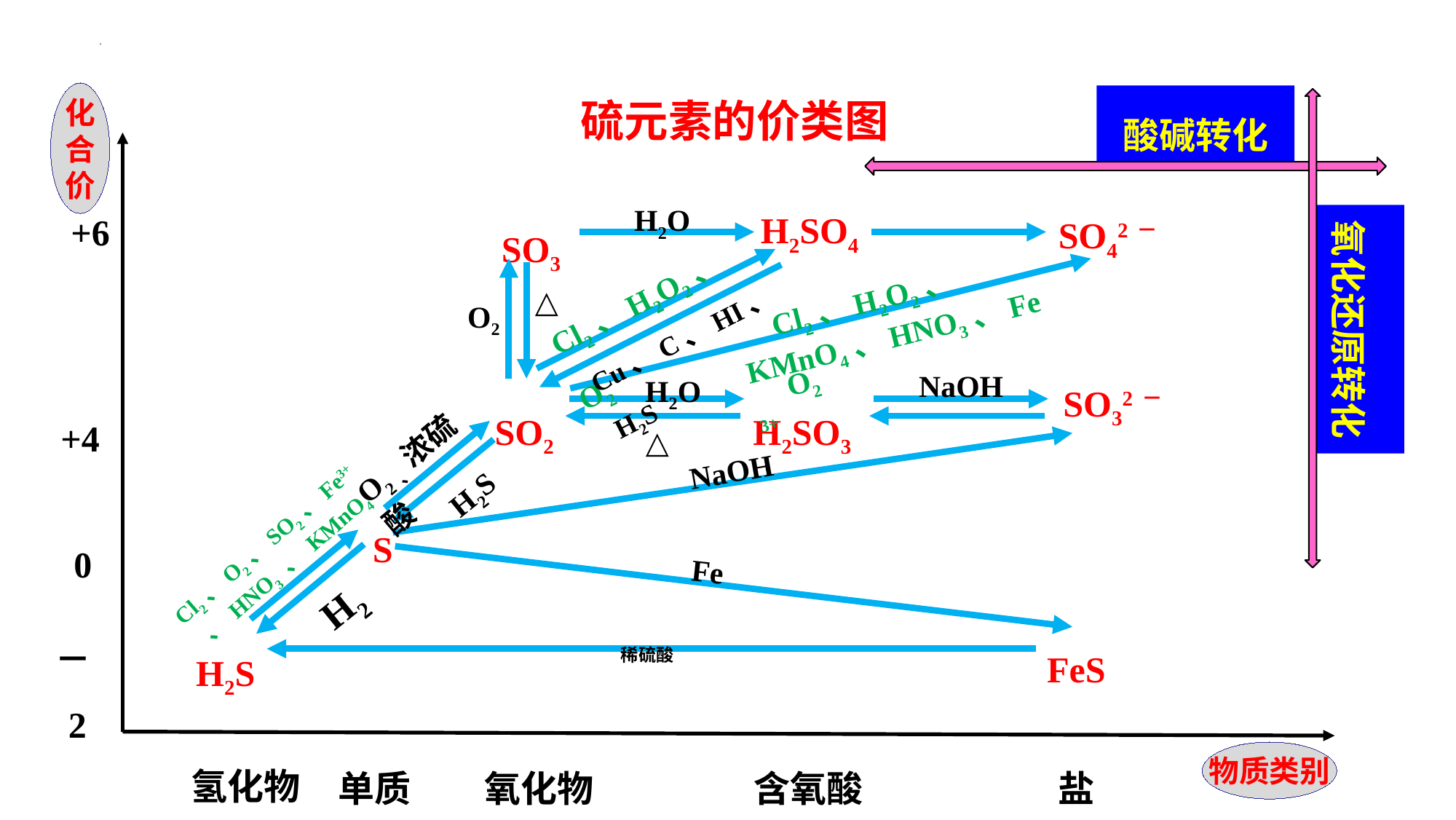

化
合
价
酸碱转化
硫元素的价类图

H2O
+6
SO3
H2SO4
氧化还原转化
SO42－

Cl2、H2O2、O2
Cl2、H2O2、O2
O2
△
KMnO4、HNO3、Fe3+
Cu、C、HI、H2S
NaOH
H2O
SO32－
SO2
H2SO3
+4
△
O2、浓硫酸
NaOH
H2S
S
0
Cl2、O2、SO2、Fe3+、 HNO3 、 KMnO4
Fe
H2
稀硫酸
－2
FeS
H2S

氢化物
单质
盐
氧化物
含氧酸
物质类别